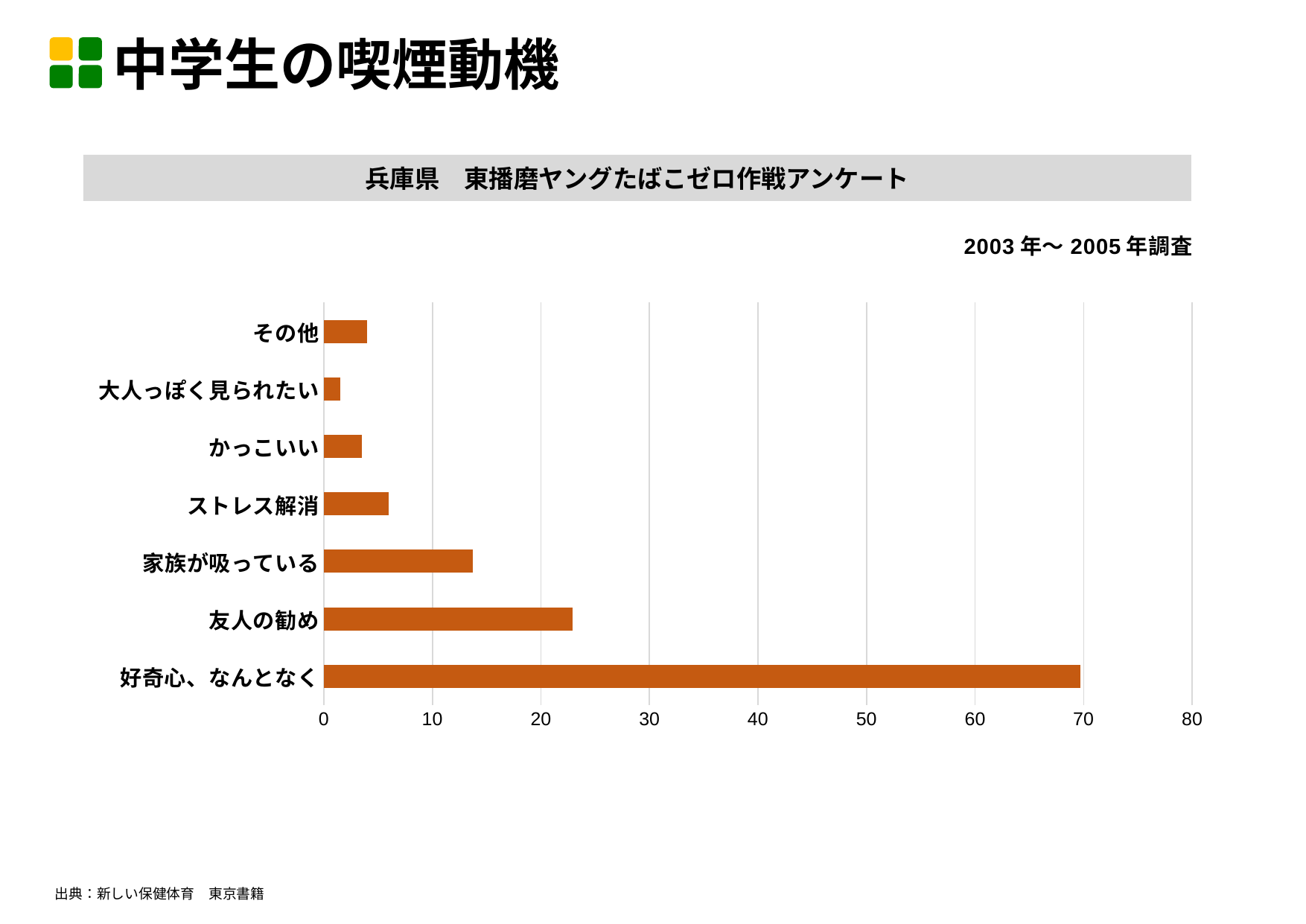

中学生の喫煙動機

兵庫県　東播磨ヤングたばこゼロ作戦アンケート

### Chart: 2003年～2005年調査

| Category | 列1 |
|---|---|
| 好奇心、なんとなく | 69.7 |
| 友人の勧め | 22.9 |
| 家族が吸っている | 13.7 |
| ストレス解消 | 6.0 |
| かっこいい | 3.5 |
| 大人っぽく見られたい | 1.5 |
| その他 | 4.0 |
出典：新しい保健体育　東京書籍